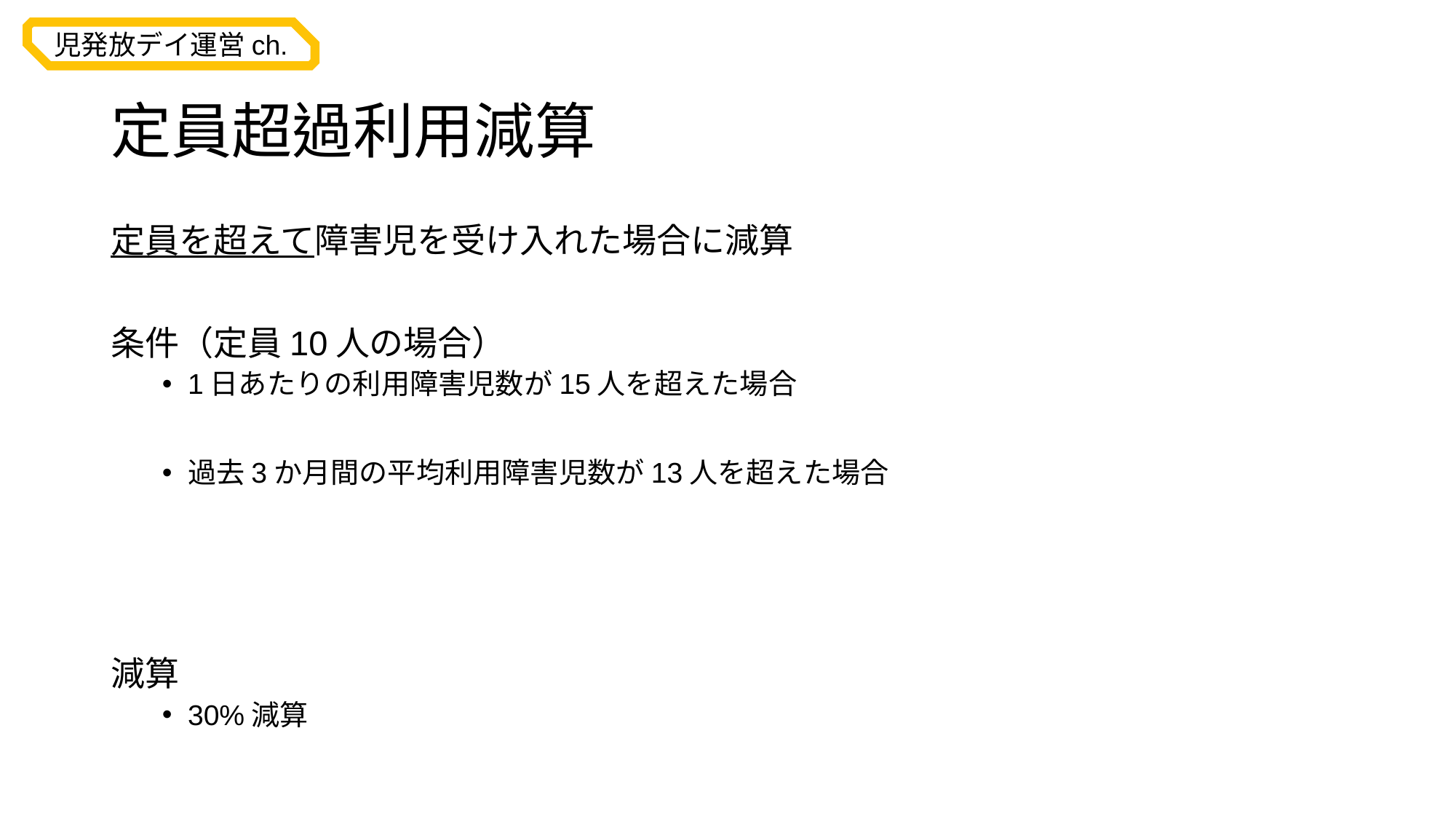

# 定員超過利用減算
定員を超えて障害児を受け入れた場合に減算

条件（定員10人の場合）
1日あたりの利用障害児数が15人を超えた場合

過去3か月間の平均利用障害児数が13人を超えた場合

減算
30%減算